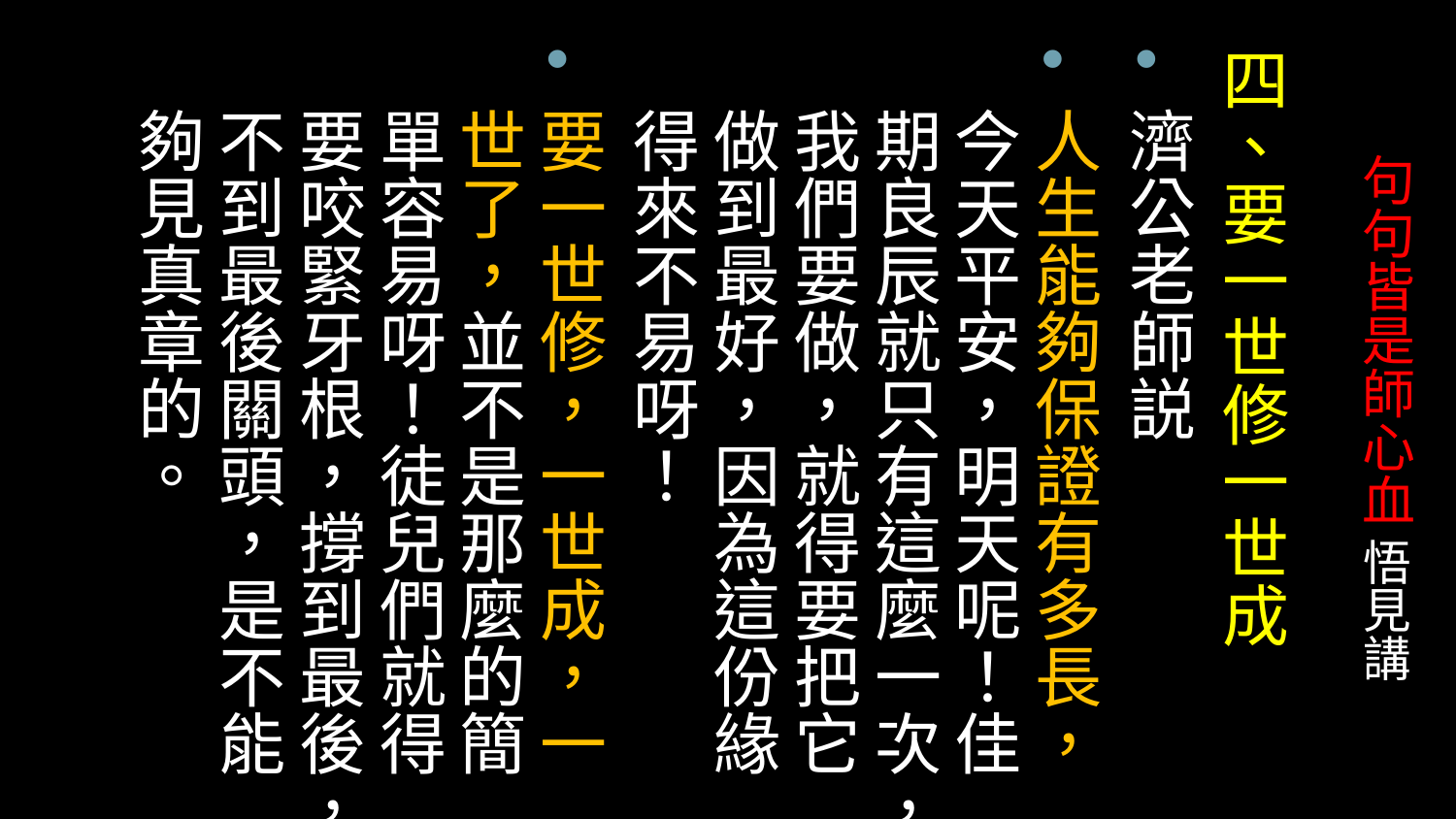

四、要一世修一世成
濟公老師説
人生能夠保證有多長，今天平安，明天呢！佳期良辰就只有這麼一次，我們要做，就得要把它做到最好，因為這份緣得來不易呀！
要一世修，一世成，一世了，並不是那麼的簡單容易呀！徒兒們就得要咬緊牙根，撐到最後，不到最後關頭，是不能夠見真章的。

# 句句皆是師心血 悟見講